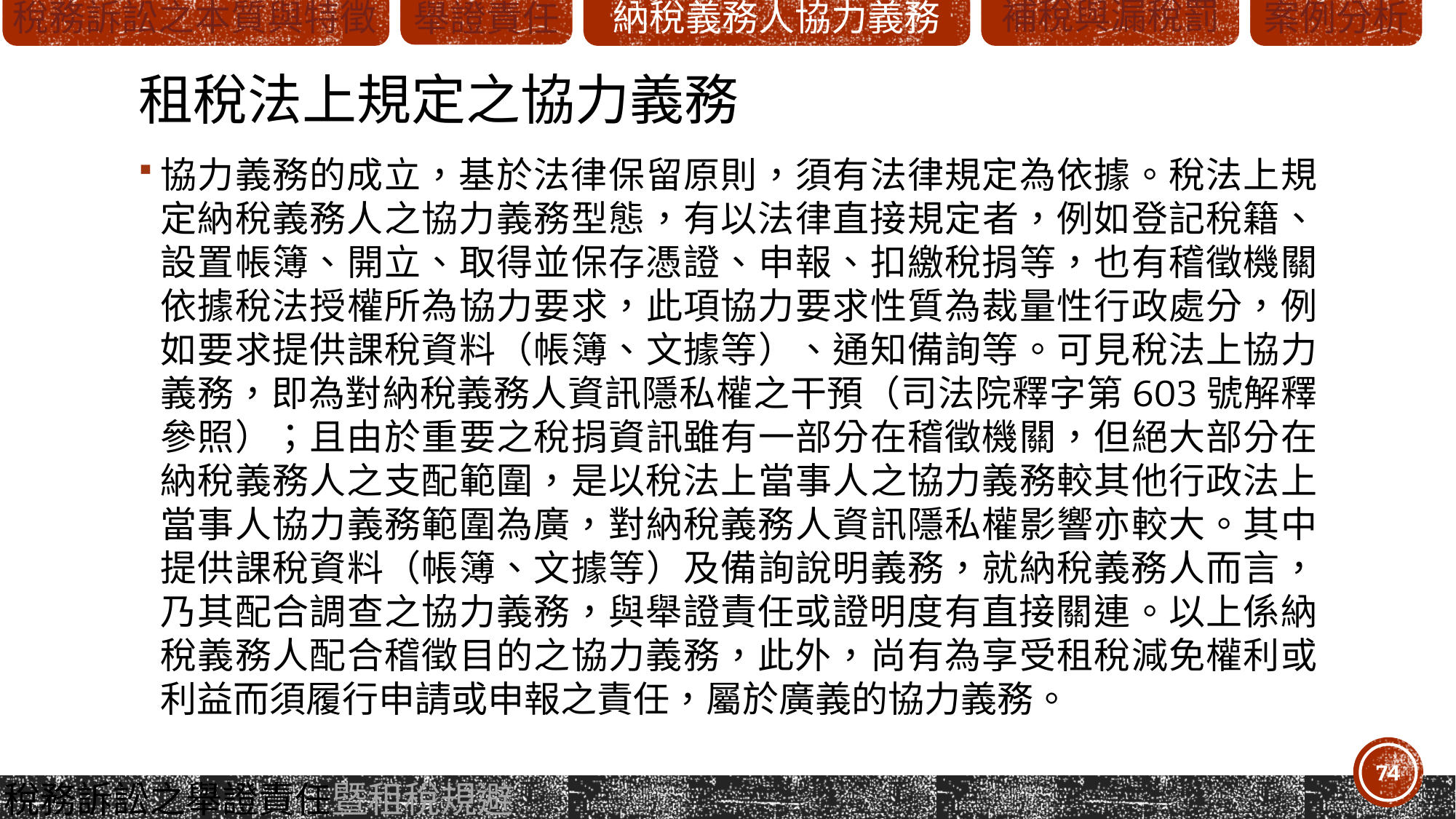

# 租稅法上規定之協力義務
協力義務的成立，基於法律保留原則，須有法律規定為依據。稅法上規定納稅義務人之協力義務型態，有以法律直接規定者，例如登記稅籍、設置帳簿、開立、取得並保存憑證、申報、扣繳稅捐等，也有稽徵機關依據稅法授權所為協力要求，此項協力要求性質為裁量性行政處分，例如要求提供課稅資料（帳簿、文據等）、通知備詢等。可見稅法上協力義務，即為對納稅義務人資訊隱私權之干預（司法院釋字第603號解釋參照）；且由於重要之稅捐資訊雖有一部分在稽徵機關，但絕大部分在納稅義務人之支配範圍，是以稅法上當事人之協力義務較其他行政法上當事人協力義務範圍為廣，對納稅義務人資訊隱私權影響亦較大。其中提供課稅資料（帳簿、文據等）及備詢說明義務，就納稅義務人而言，乃其配合調查之協力義務，與舉證責任或證明度有直接關連。以上係納稅義務人配合稽徵目的之協力義務，此外，尚有為享受租稅減免權利或利益而須履行申請或申報之責任，屬於廣義的協力義務。
74